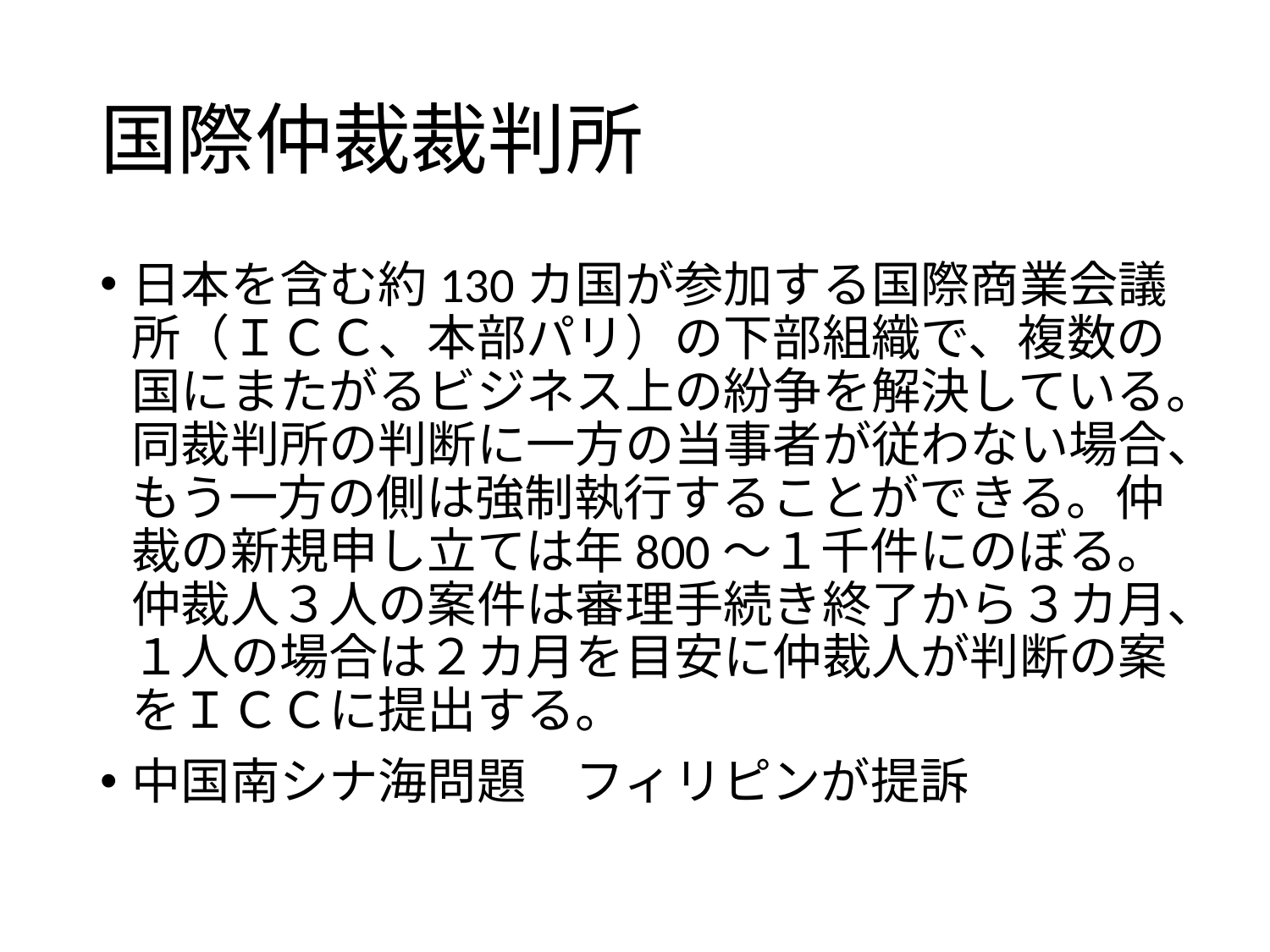

# 国際仲裁裁判所
日本を含む約130カ国が参加する国際商業会議所（ＩＣＣ、本部パリ）の下部組織で、複数の国にまたがるビジネス上の紛争を解決している。同裁判所の判断に一方の当事者が従わない場合、もう一方の側は強制執行することができる。仲裁の新規申し立ては年800～１千件にのぼる。仲裁人３人の案件は審理手続き終了から３カ月、１人の場合は２カ月を目安に仲裁人が判断の案をＩＣＣに提出する。
中国南シナ海問題　フィリピンが提訴